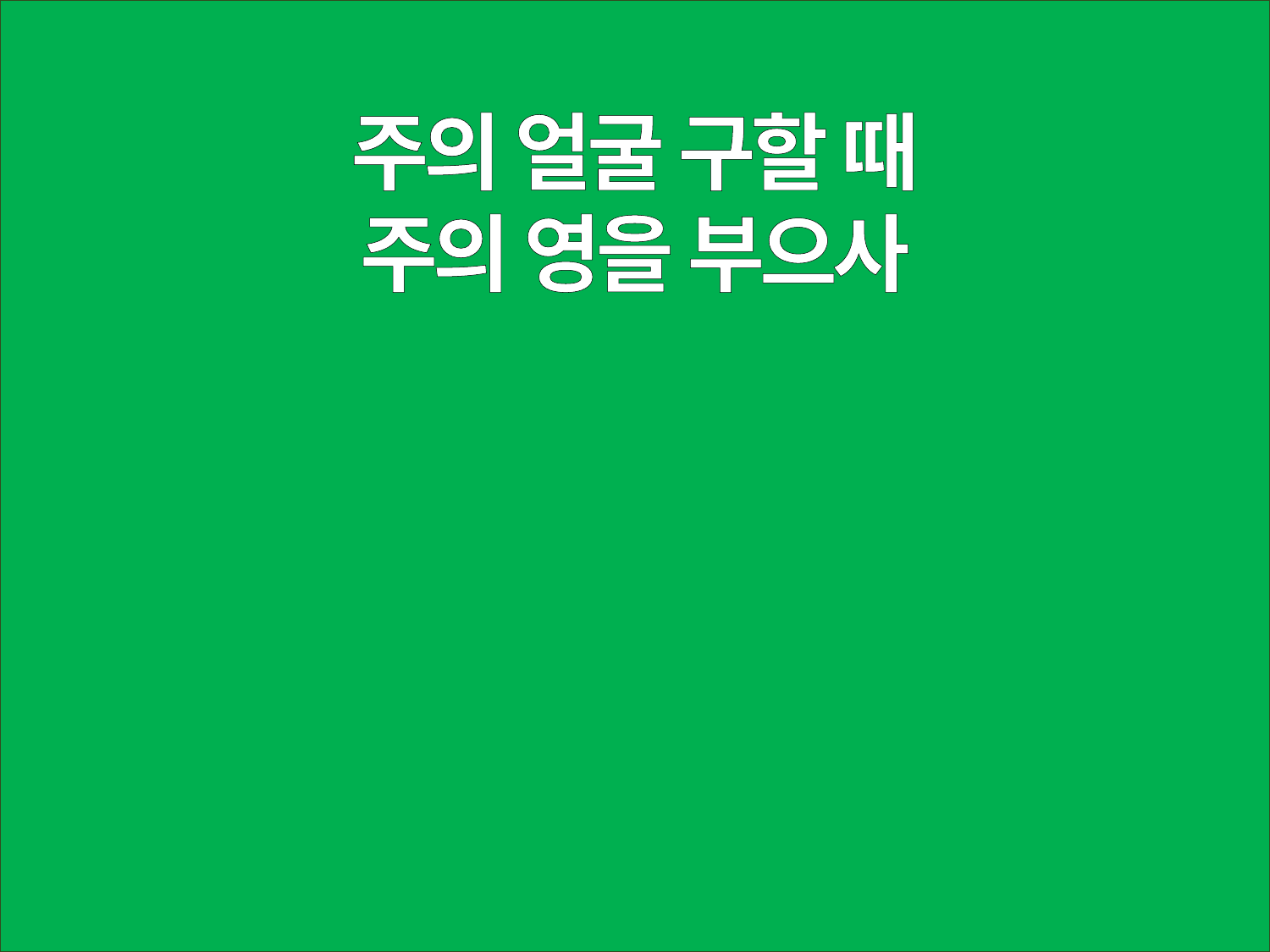

주의 얼굴 구할 때
주의 영을 부으사